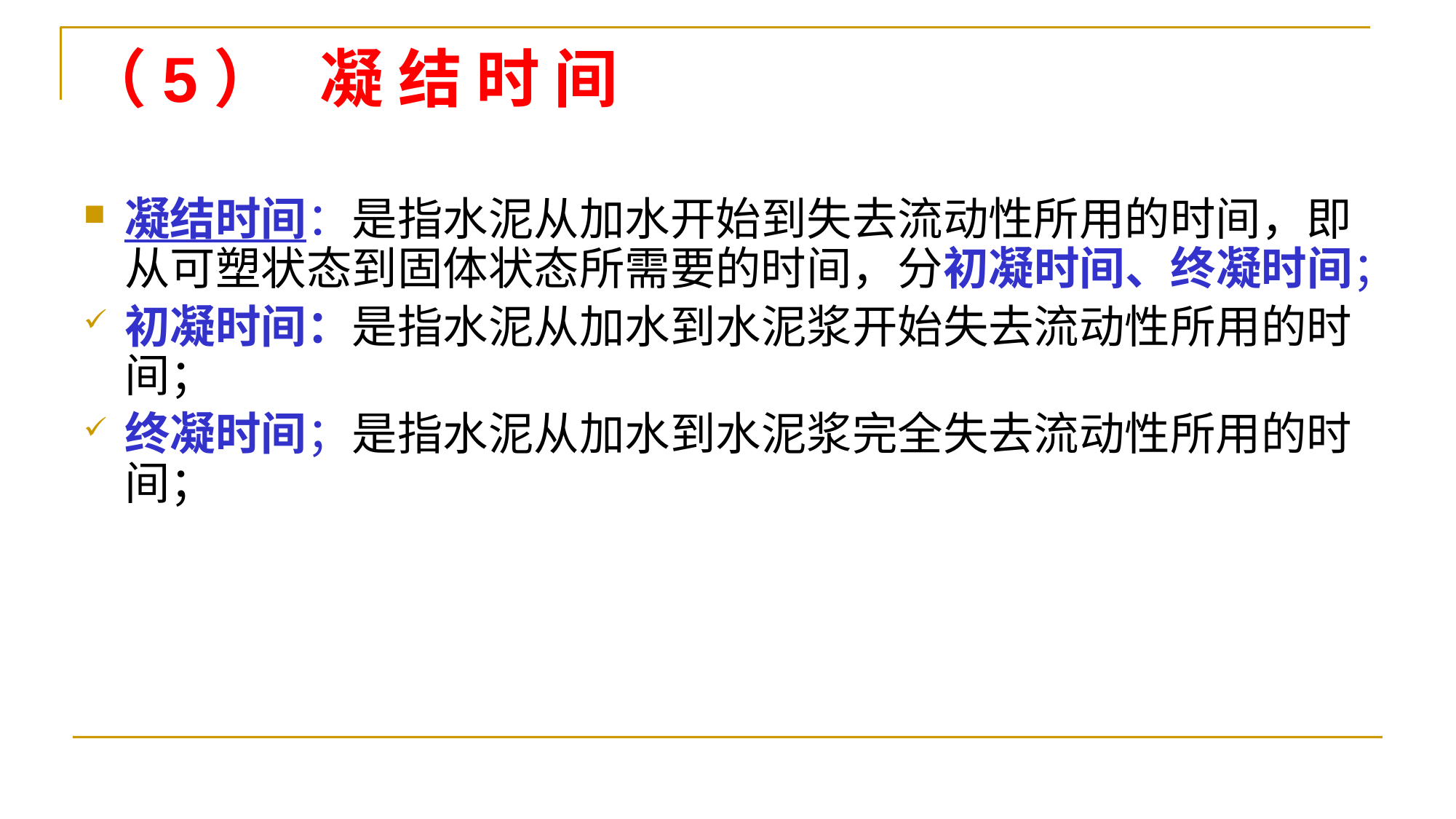

# （5）   凝 结 时 间
凝结时间：是指水泥从加水开始到失去流动性所用的时间，即从可塑状态到固体状态所需要的时间，分初凝时间、终凝时间；
初凝时间：是指水泥从加水到水泥浆开始失去流动性所用的时间；
终凝时间；是指水泥从加水到水泥浆完全失去流动性所用的时间；